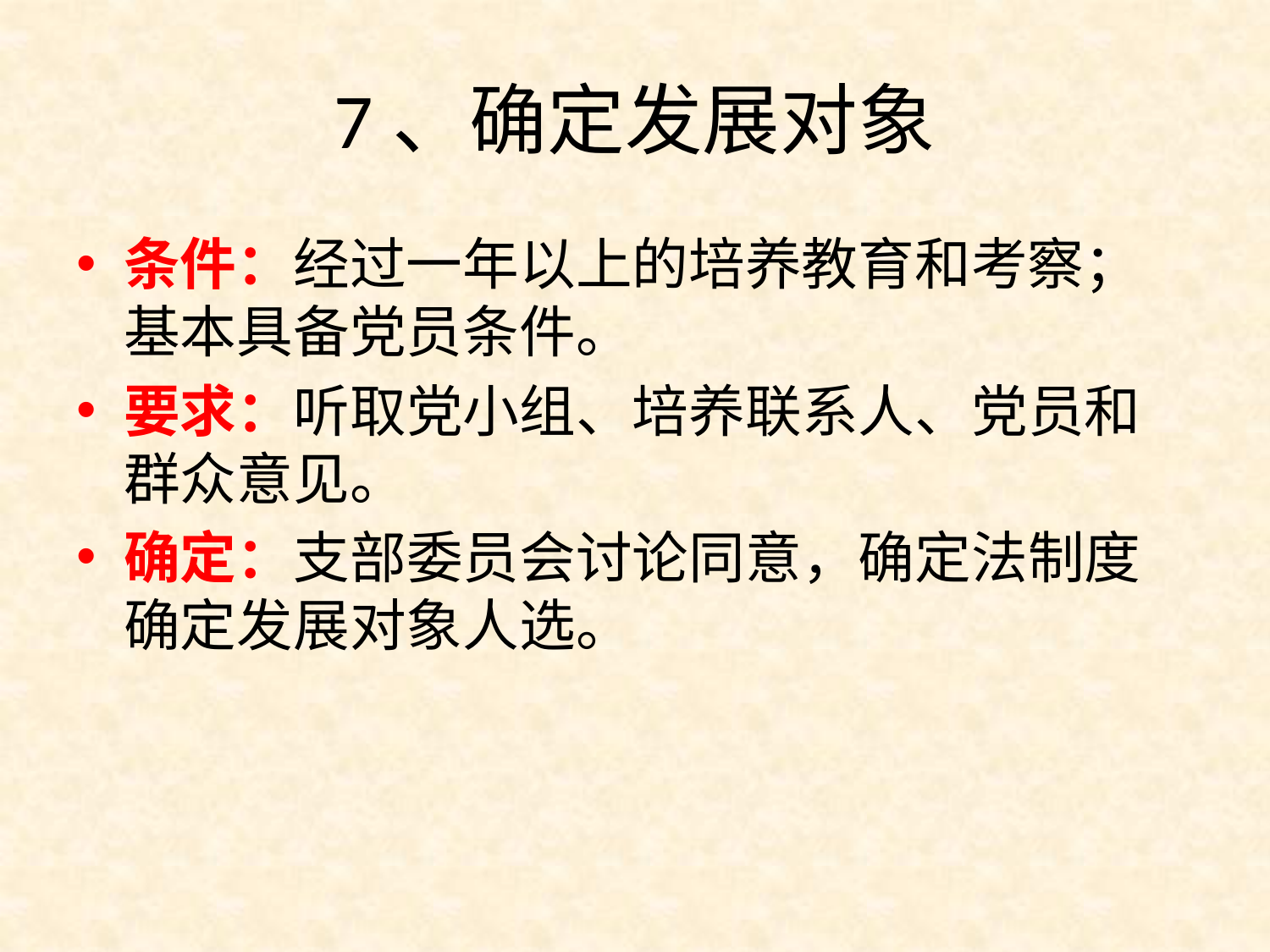

# 7、确定发展对象
条件：经过一年以上的培养教育和考察；基本具备党员条件。
要求：听取党小组、培养联系人、党员和群众意见。
确定：支部委员会讨论同意，确定法制度确定发展对象人选。